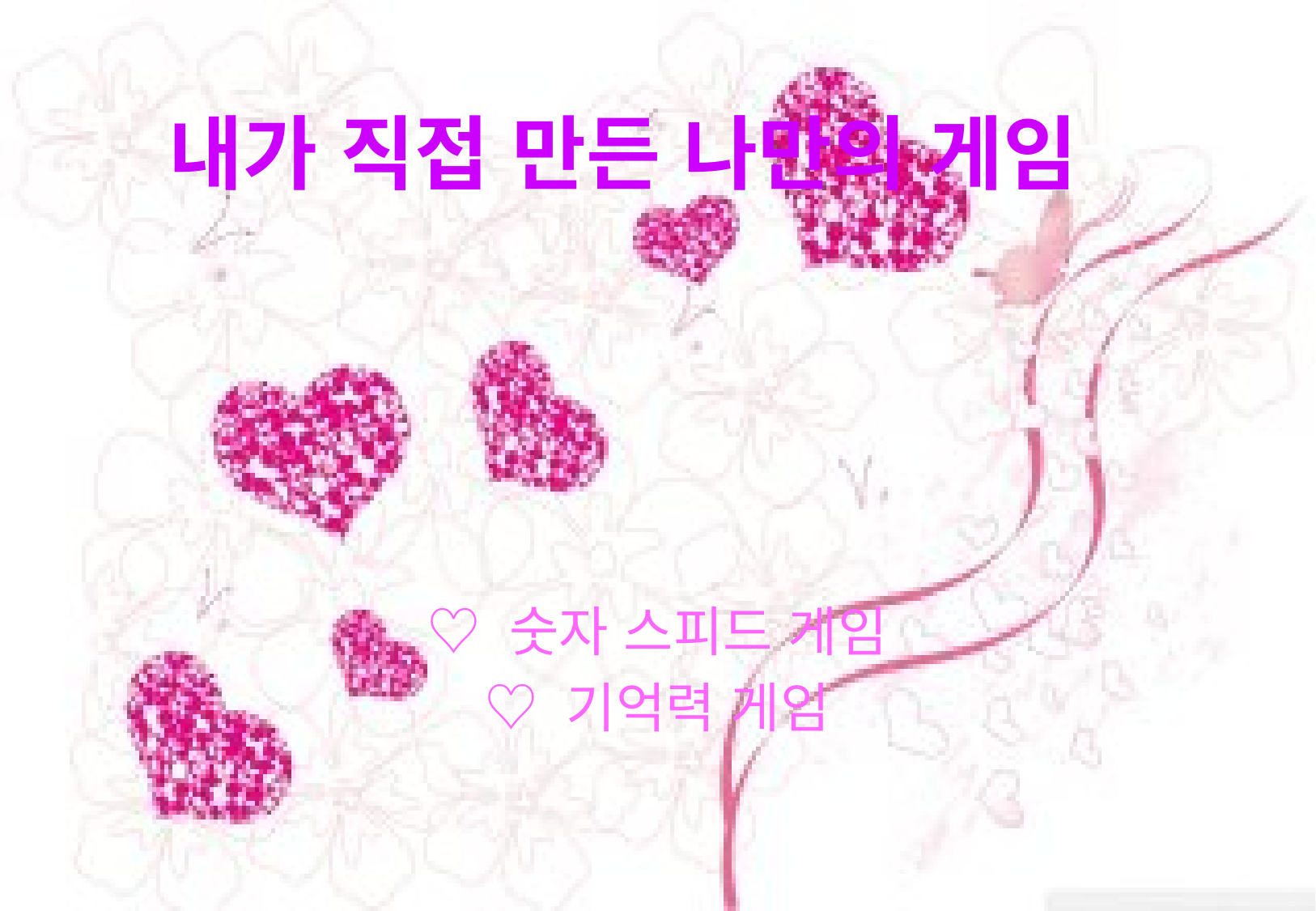

# 내가 직접 만든 나만의 게임

♡ 숫자 스피드 게임
♡ 기억력 게임